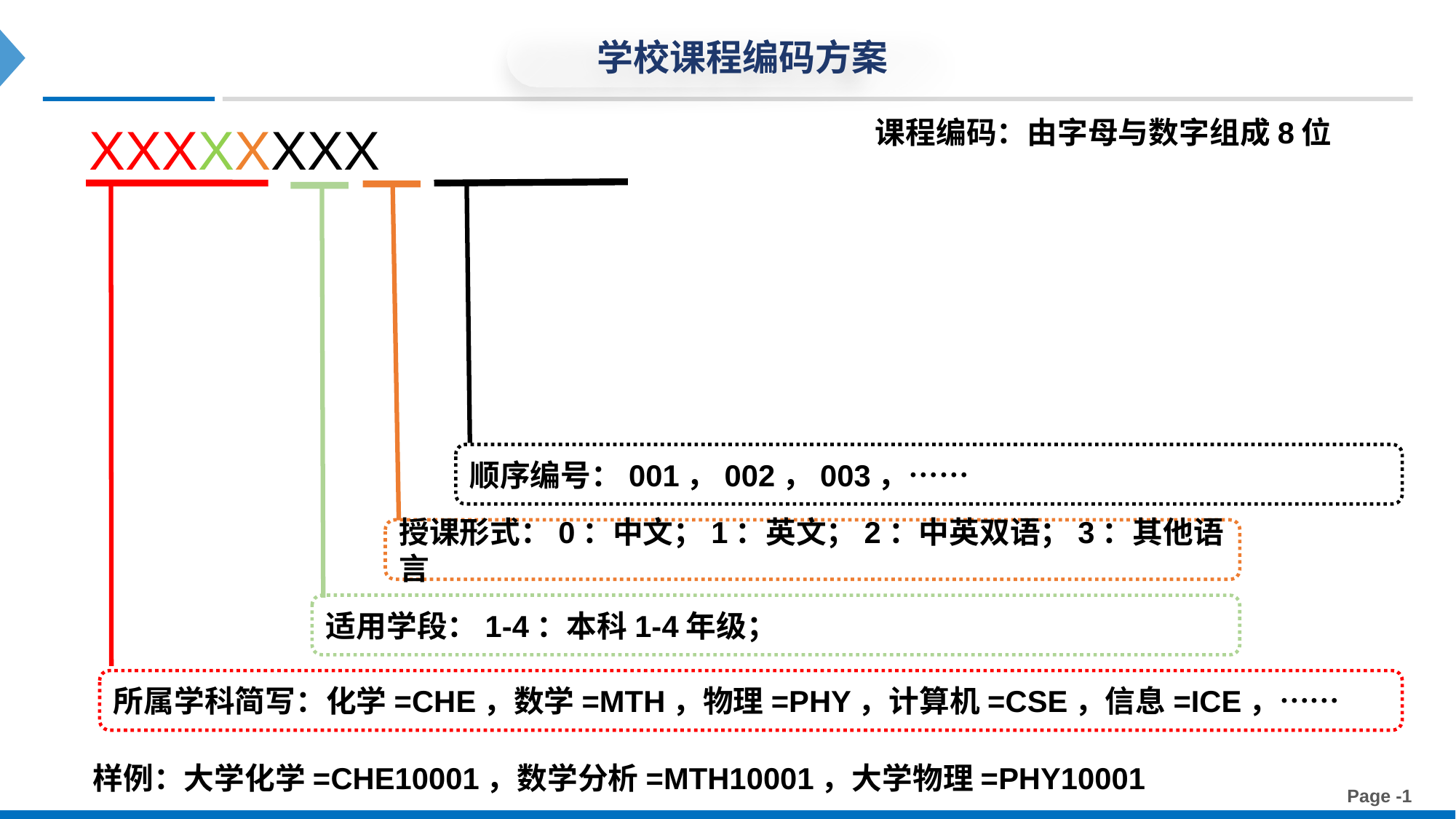

学校课程编码方案
课程编码：由字母与数字组成8位
XXXXXXXX

顺序编号：001，002，003，……
授课形式：0：中文；1：英文；2：中英双语；3：其他语言
适用学段：1-4：本科1-4年级；
所属学科简写：化学=CHE，数学=MTH，物理=PHY，计算机=CSE，信息=ICE，……
样例：大学化学=CHE10001，数学分析=MTH10001，大学物理=PHY10001